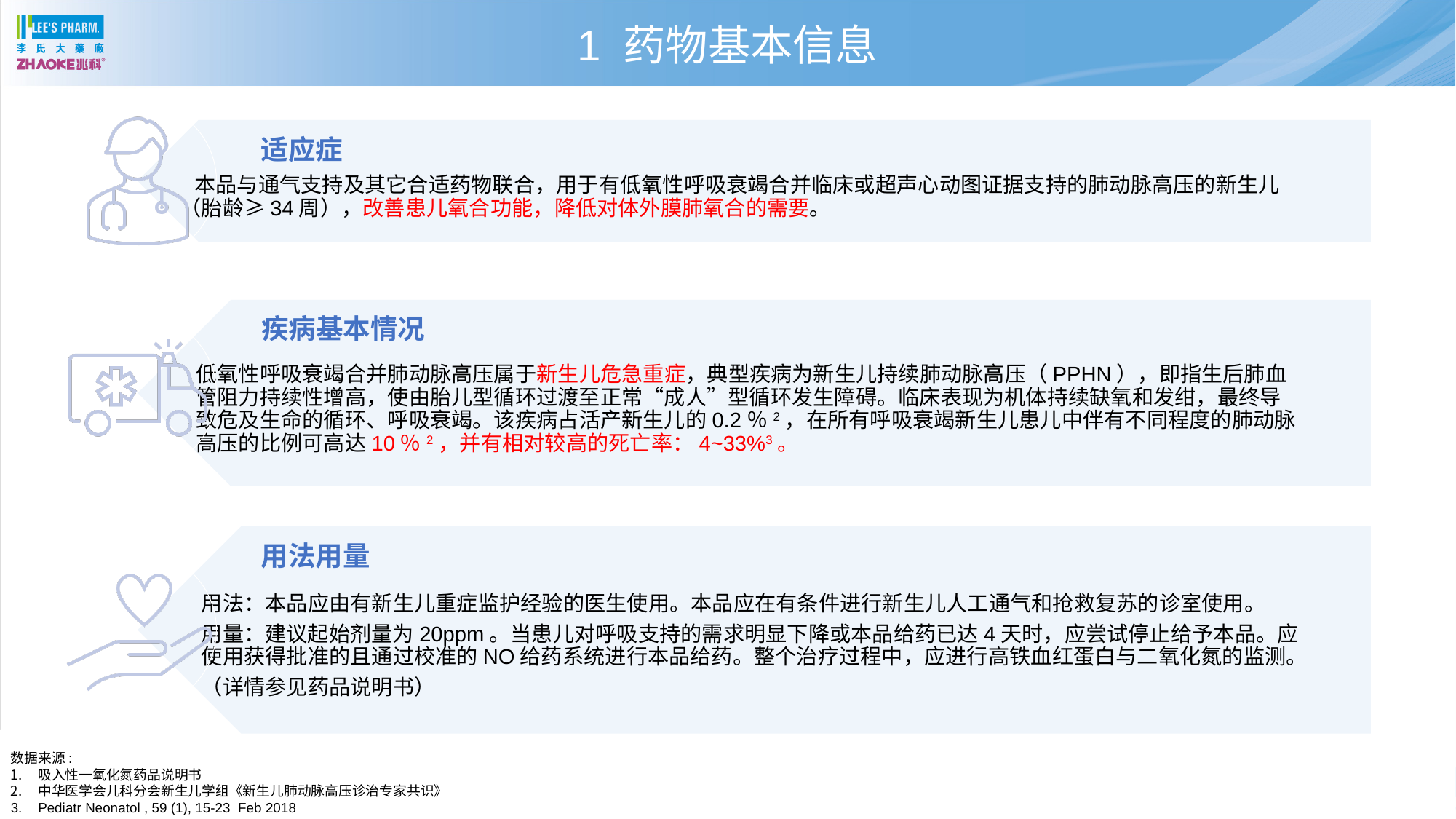

1 药物基本信息

  本品与通气支持及其它合适药物联合，用于有低氧性呼吸衰竭合并临床或超声心动图证据支持的肺动脉高压的新生儿（胎龄≥34周），改善患儿氧合功能，降低对体外膜肺氧合的需要。

低氧性呼吸衰竭合并肺动脉高压属于新生儿危急重症，典型疾病为新生儿持续肺动脉高压（PPHN），即指生后肺血管阻力持续性增高，使由胎儿型循环过渡至正常“成人”型循环发生障碍。临床表现为机体持续缺氧和发绀，最终导致危及生命的循环、呼吸衰竭。该疾病占活产新生儿的0.2％2，在所有呼吸衰竭新生儿患儿中伴有不同程度的肺动脉高压的比例可高达10％2，并有相对较高的死亡率：4~33%3。

用法：本品应由有新生儿重症监护经验的医生使用。本品应在有条件进行新生儿人工通气和抢救复苏的诊室使用。
用量：建议起始剂量为20ppm。当患儿对呼吸支持的需求明显下降或本品给药已达4天时，应尝试停止给予本品。应使用获得批准的且通过校准的NO给药系统进行本品给药。整个治疗过程中，应进行高铁血红蛋白与二氧化氮的监测。
（详情参见药品说明书）
适应症
疾病基本情况
用法用量

数据来源:
吸入性一氧化氮药品说明书
中华医学会儿科分会新生儿学组《新生儿肺动脉高压诊治专家共识》
Pediatr Neonatol , 59 (1), 15-23  Feb 2018